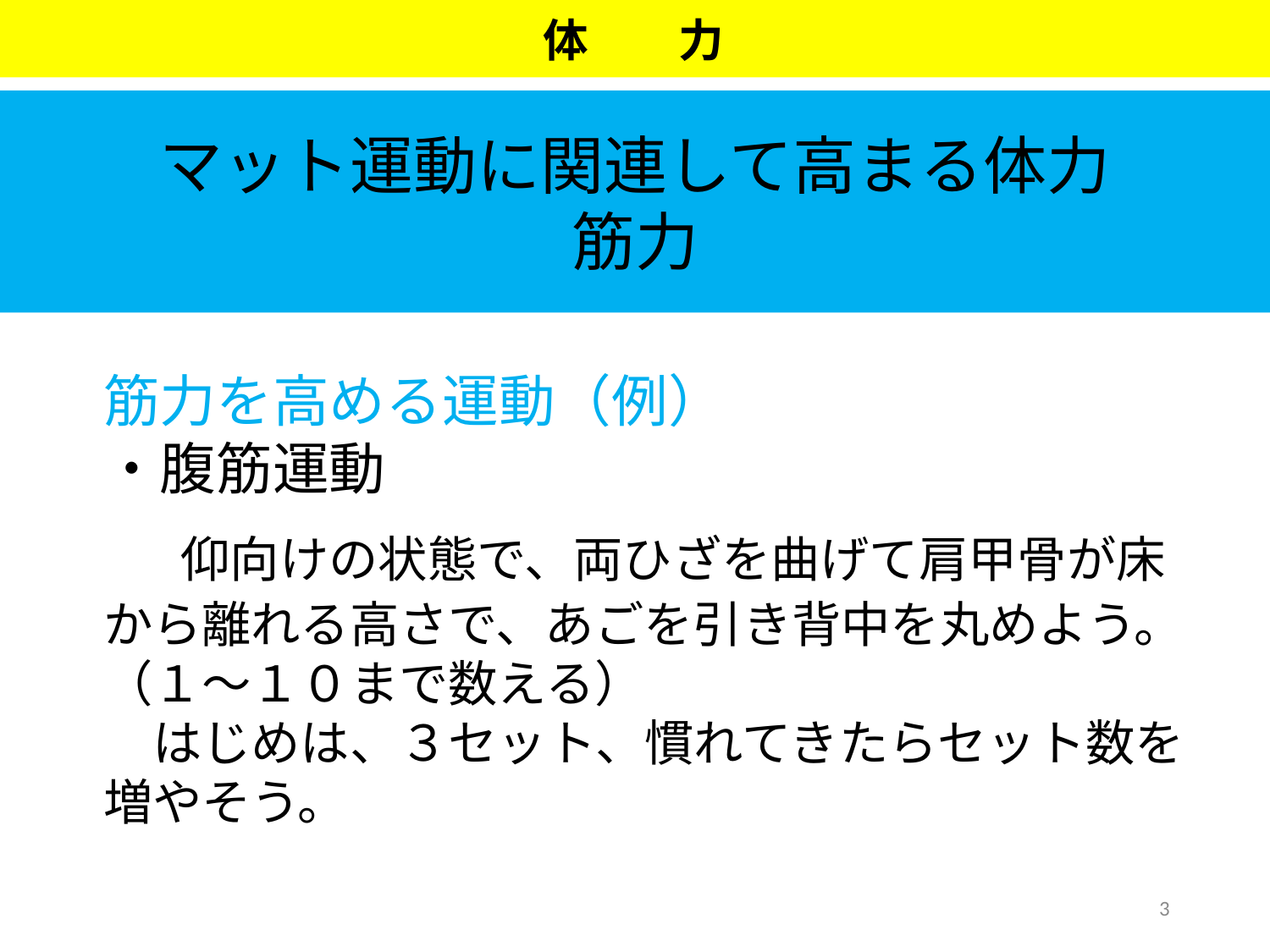

体　　力
マット運動に関連して高まる体力
筋力

筋力を高める運動（例）
・腹筋運動
　仰向けの状態で、両ひざを曲げて肩甲骨が床から離れる高さで、あごを引き背中を丸めよう。
（１～１０まで数える）
　はじめは、３セット、慣れてきたらセット数を増やそう。

3